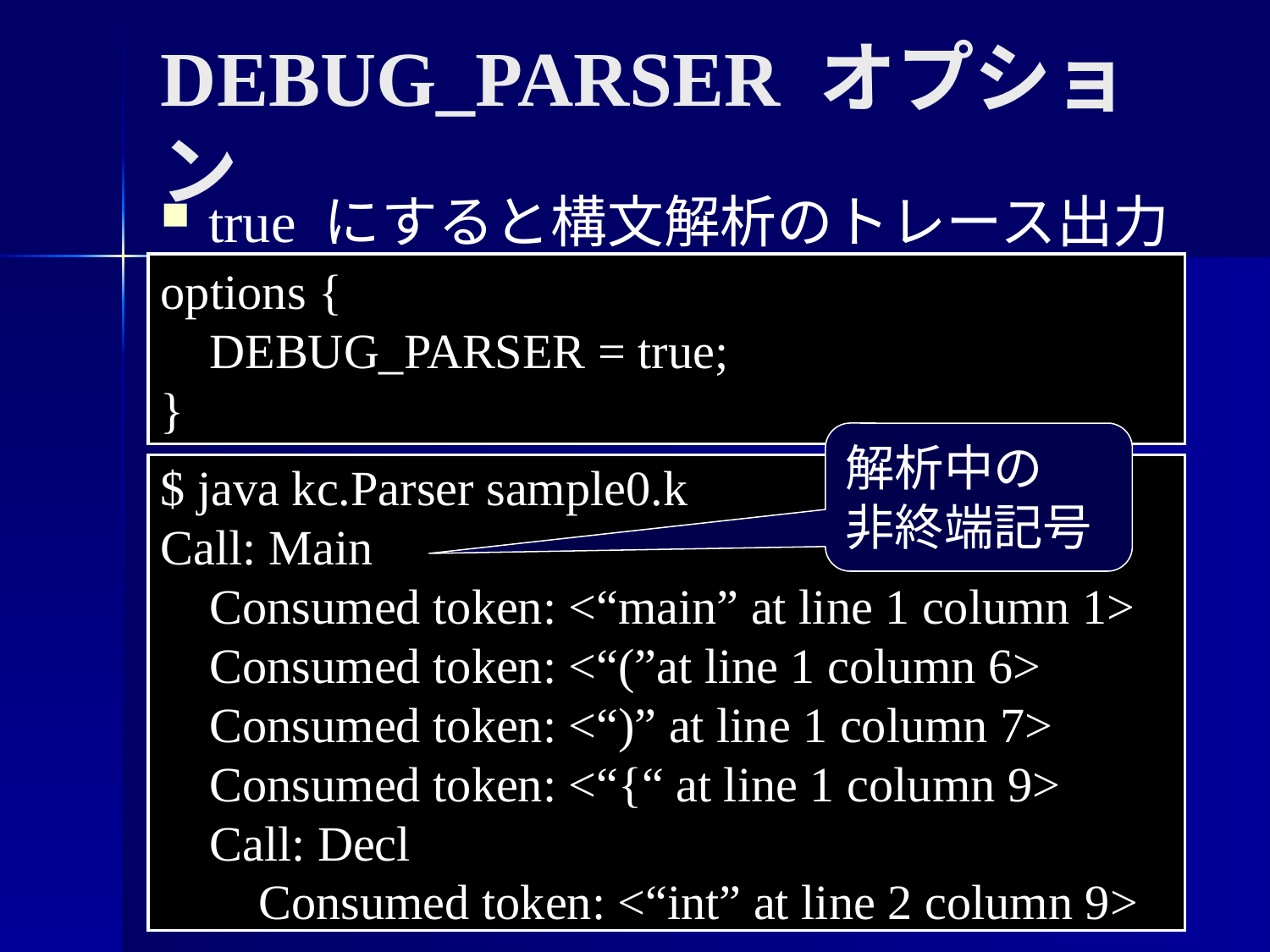

DEBUG_PARSER オプション
true にすると構文解析のトレース出力
options {
    DEBUG_PARSER = true;
}
解析中の
非終端記号
$ java kc.Parser sample0.k
Call: Main
    Consumed token: <“main” at line 1 column 1>
    Consumed token: <“(”at line 1 column 6>
    Consumed token: <“)” at line 1 column 7>
    Consumed token: <“{“ at line 1 column 9>
    Call: Decl
        Consumed token: <“int” at line 2 column 9>